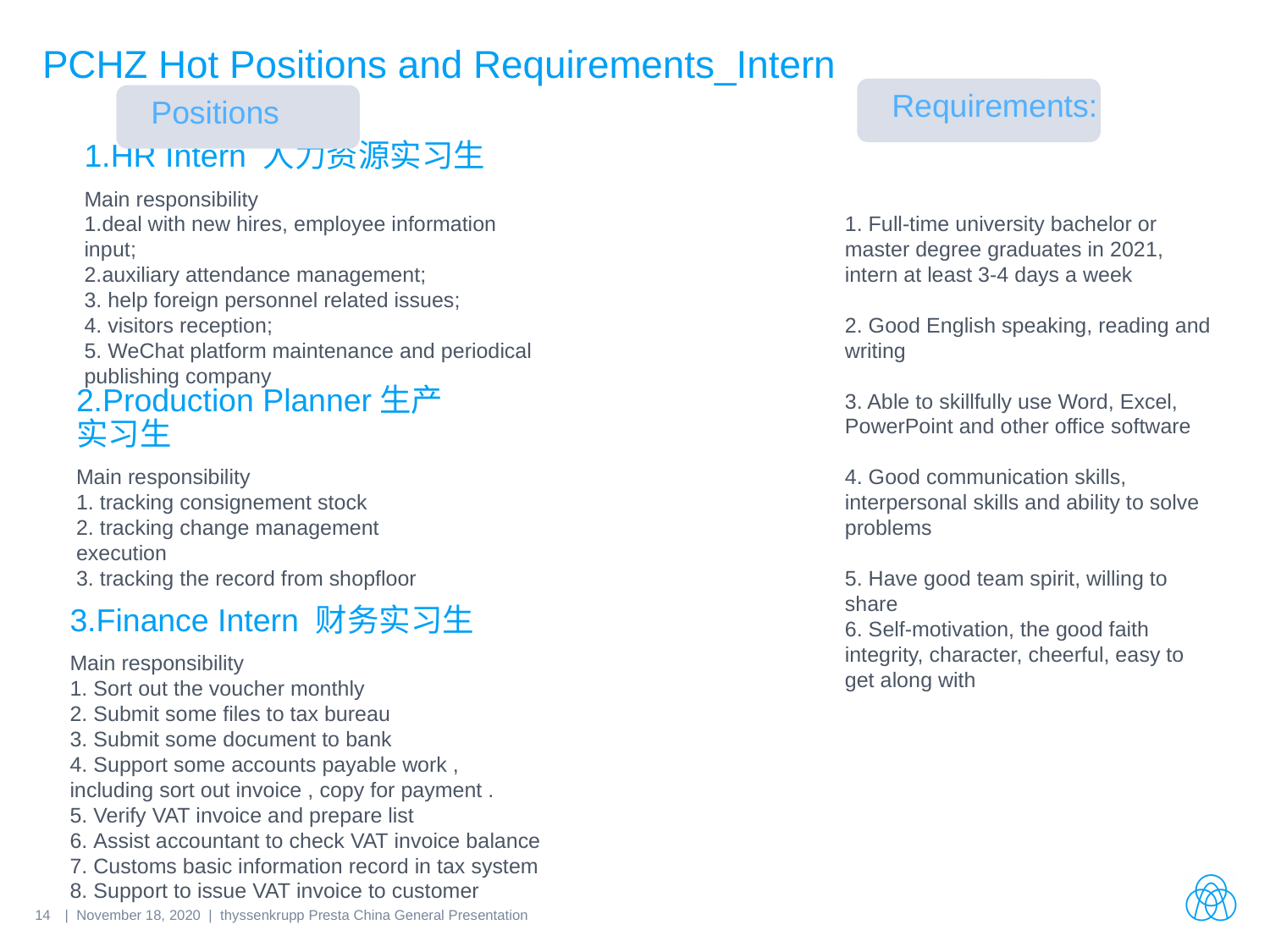

# PCHZ Hot Positions and Requirements_Intern

Requirements:
Positions
1.HR Intern 人力资源实习生
Main responsibility
1.deal with new hires, employee information input;
2.auxiliary attendance management;
3. help foreign personnel related issues;
4. visitors reception;
5. WeChat platform maintenance and periodical publishing company

1. Full-time university bachelor or master degree graduates in 2021, intern at least 3-4 days a week

2. Good English speaking, reading and writing

3. Able to skillfully use Word, Excel, PowerPoint and other office software

4. Good communication skills, interpersonal skills and ability to solve problems

5. Have good team spirit, willing to share
6. Self-motivation, the good faith integrity, character, cheerful, easy to get along with

2.Production Planner生产实习生
Main responsibility
1. tracking consignement stock
2. tracking change management execution
3. tracking the record from shopfloor

3.Finance Intern 财务实习生
Main responsibility
1. Sort out the voucher monthly
2. Submit some files to tax bureau
3. Submit some document to bank
4. Support some accounts payable work ,
including sort out invoice , copy for payment .
5. Verify VAT invoice and prepare list
6. Assist accountant to check VAT invoice balance
7. Customs basic information record in tax system
8. Support to issue VAT invoice to customer